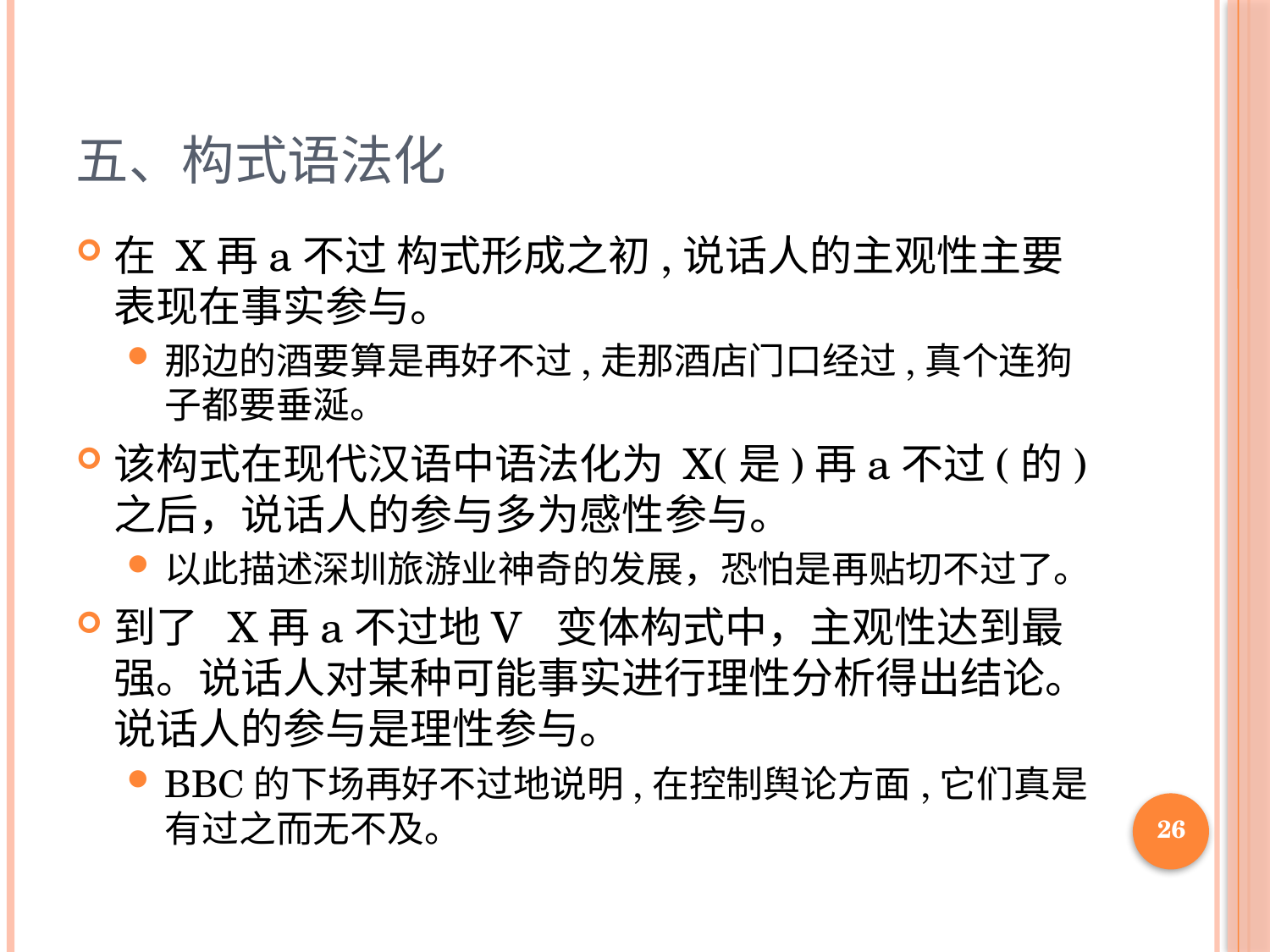

# 五、构式语法化
在 X再a不过 构式形成之初,说话人的主观性主要表现在事实参与。
那边的酒要算是再好不过,走那酒店门口经过,真个连狗子都要垂涎。
该构式在现代汉语中语法化为 X(是)再a不过(的) 之后，说话人的参与多为感性参与。
以此描述深圳旅游业神奇的发展，恐怕是再贴切不过了。
到了  X再a不过地V  变体构式中，主观性达到最强。说话人对某种可能事实进行理性分析得出结论。说话人的参与是理性参与。
BBC的下场再好不过地说明,在控制舆论方面,它们真是有过之而无不及。
26